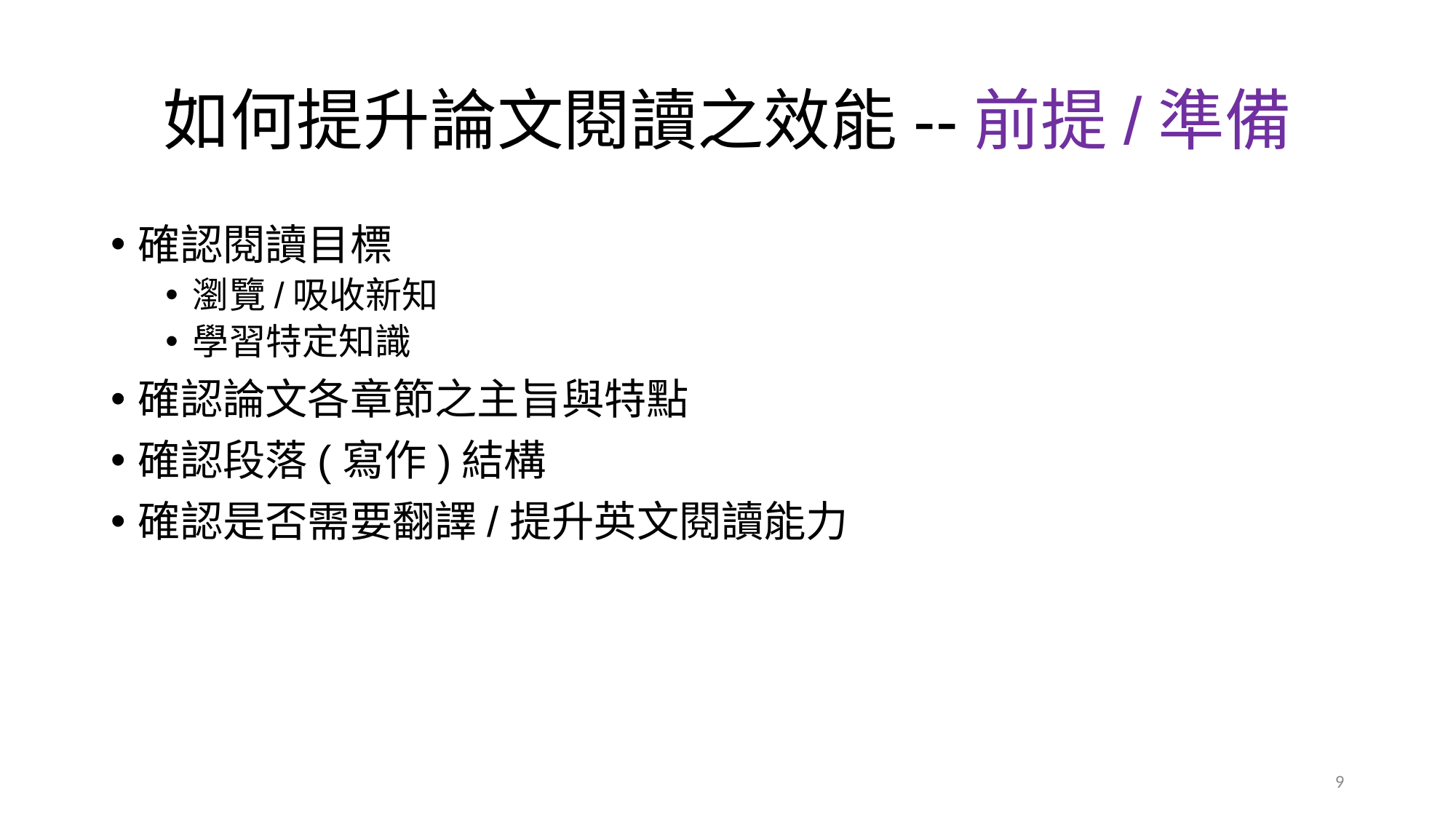

# 如何提升論文閱讀之效能--前提/準備
確認閱讀目標
瀏覽/吸收新知
學習特定知識
確認論文各章節之主旨與特點
確認段落(寫作)結構
確認是否需要翻譯/提升英文閱讀能力
9